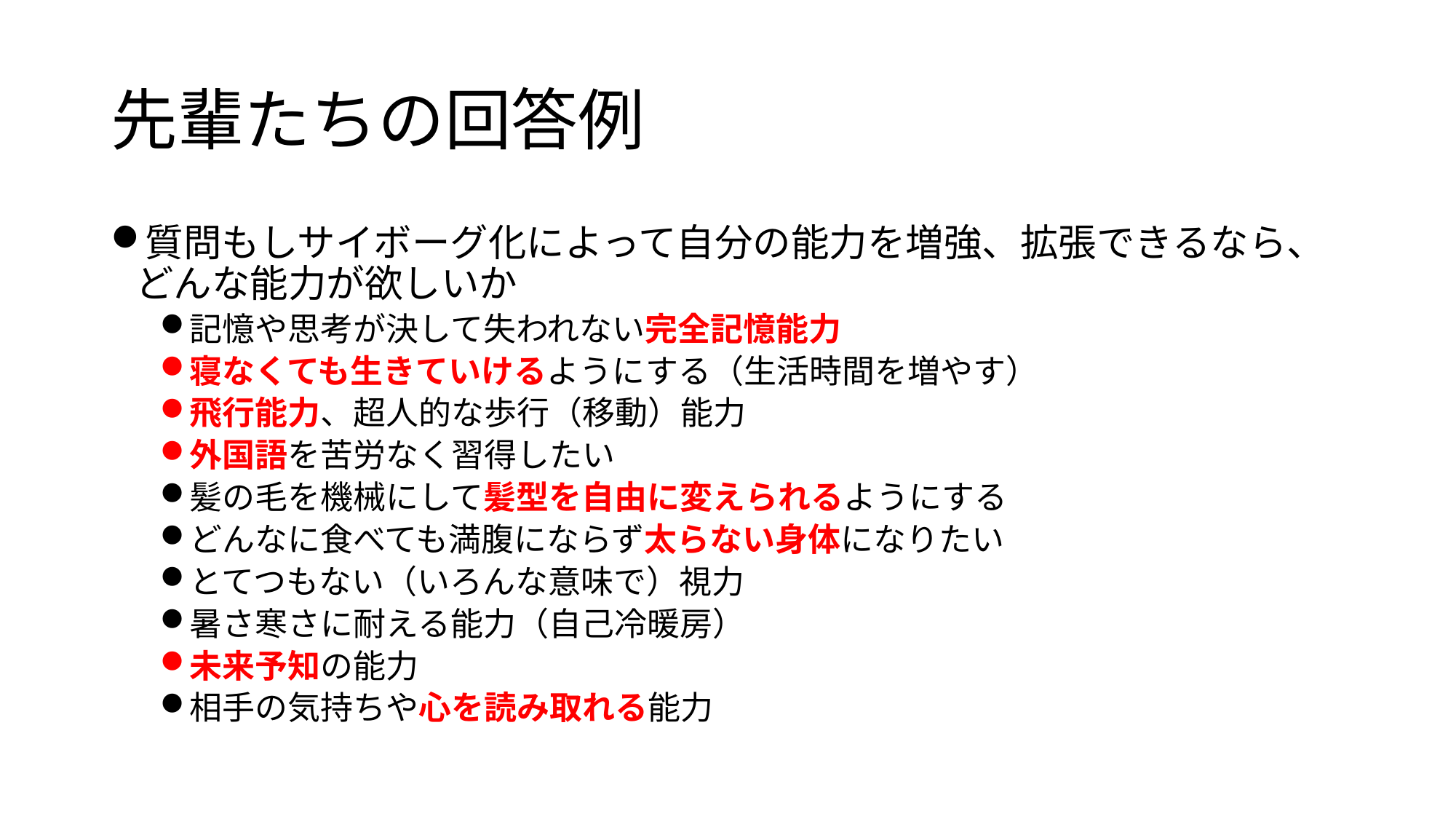

# 先輩たちの回答例
質問もしサイボーグ化によって自分の能力を増強、拡張できるなら、どんな能力が欲しいか
記憶や思考が決して失われない完全記憶能力
寝なくても生きていけるようにする（生活時間を増やす）
飛行能力、超人的な歩行（移動）能力
外国語を苦労なく習得したい
髪の毛を機械にして髪型を自由に変えられるようにする
どんなに食べても満腹にならず太らない身体になりたい
とてつもない（いろんな意味で）視力
暑さ寒さに耐える能力（自己冷暖房）
未来予知の能力
相手の気持ちや心を読み取れる能力